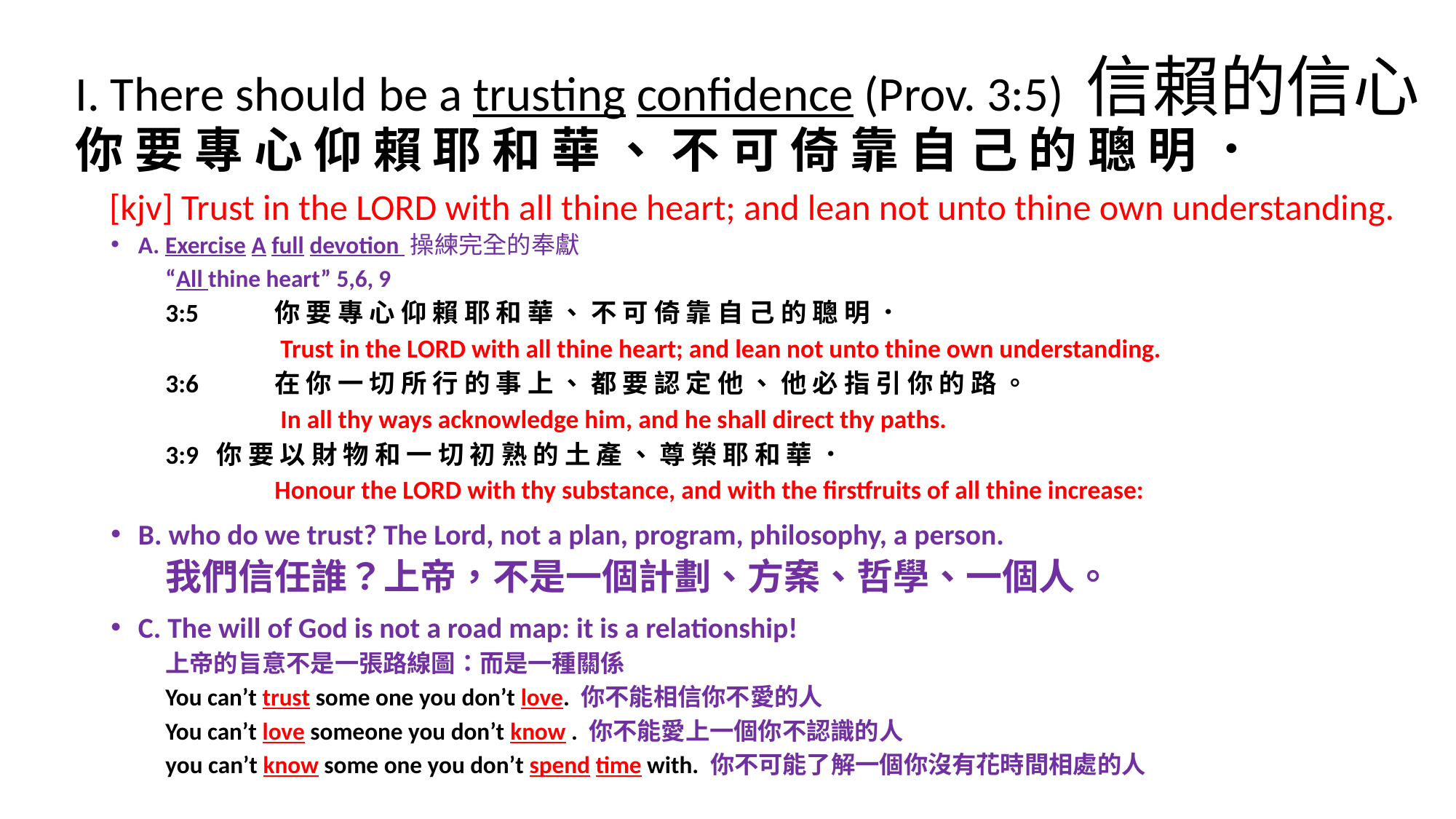

# I. There should be a trusting confidence (Prov. 3:5) 信賴的信心 你 要 專 心 仰 賴 耶 和 華 、 不 可 倚 靠 自 己 的 聰 明 ． [kjv] Trust in the LORD with all thine heart; and lean not unto thine own understanding.
A. Exercise A full devotion 操練完全的奉獻
“All thine heart” 5,6, 9
3:5	你 要 專 心 仰 賴 耶 和 華 、 不 可 倚 靠 自 己 的 聰 明 ．
   	 Trust in the LORD with all thine heart; and lean not unto thine own understanding.
3:6	在 你 一 切 所 行 的 事 上 、 都 要 認 定 他 、 他 必 指 引 你 的 路 。
   	 In all thy ways acknowledge him, and he shall direct thy paths.
3:9  你 要 以 財 物 和 一 切 初 熟 的 土 產 、 尊 榮 耶 和 華 ．
   	Honour the LORD with thy substance, and with the firstfruits of all thine increase:
B. who do we trust? The Lord, not a plan, program, philosophy, a person.
我們信任誰？上帝，不是一個計劃、方案、哲學、一個人。
C. The will of God is not a road map: it is a relationship!
上帝的旨意不是一張路線圖：而是一種關係
You can’t trust some one you don’t love. 你不能相信你不愛的人
You can’t love someone you don’t know . 你不能愛上一個你不認識的人
you can’t know some one you don’t spend time with. 你不可能了解一個你沒有花時間相處的人